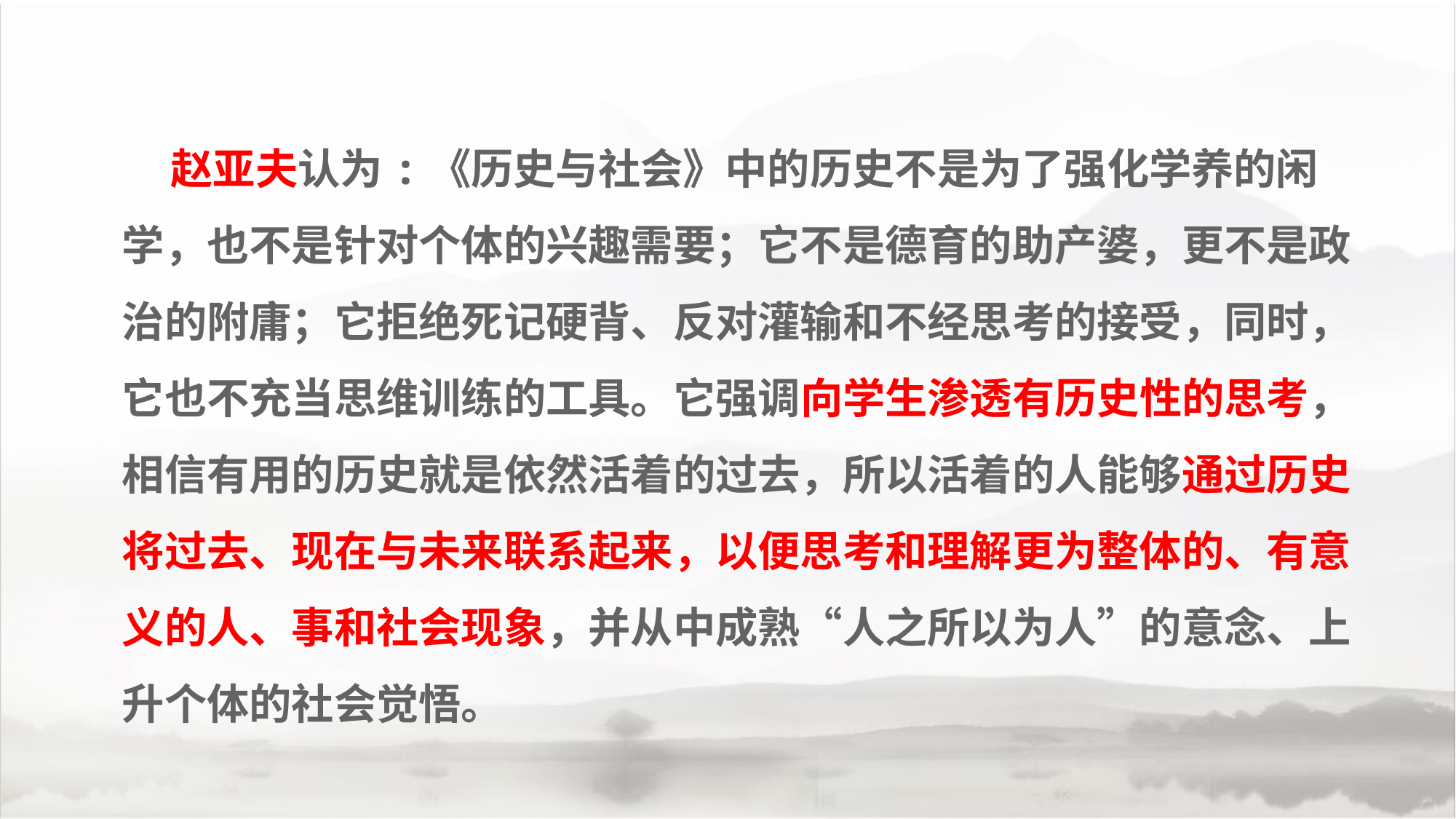

赵亚夫认为:《历史与社会》中的历史不是为了强化学养的闲学，也不是针对个体的兴趣需要；它不是德育的助产婆，更不是政治的附庸；它拒绝死记硬背、反对灌输和不经思考的接受，同时，它也不充当思维训练的工具。它强调向学生渗透有历史性的思考，相信有用的历史就是依然活着的过去，所以活着的人能够通过历史将过去、现在与未来联系起来，以便思考和理解更为整体的、有意义的人、事和社会现象，并从中成熟“人之所以为人”的意念、上升个体的社会觉悟。